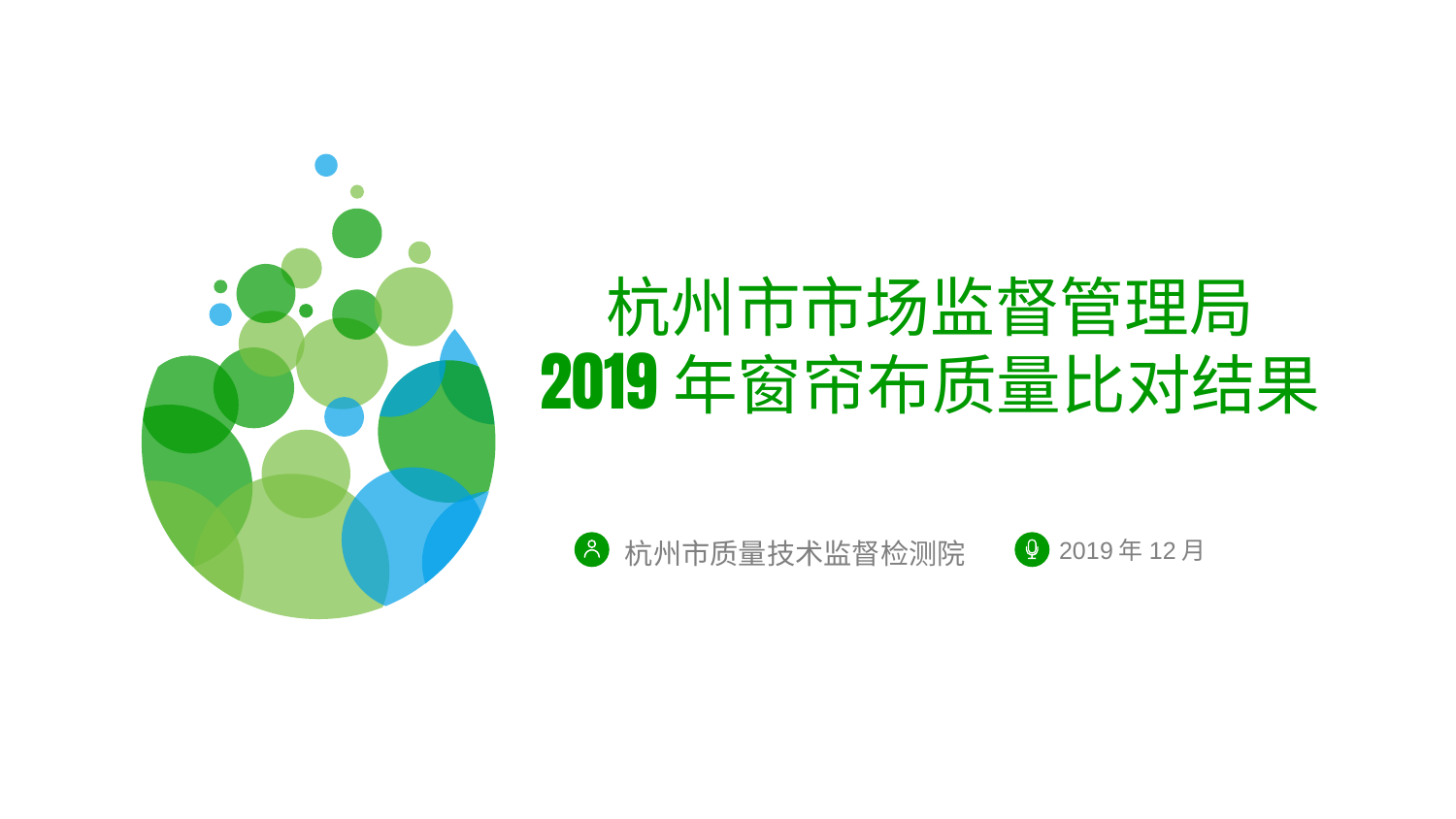

杭州市市场监督管理局
2019年窗帘布质量比对结果

2019年12月
杭州市质量技术监督检测院